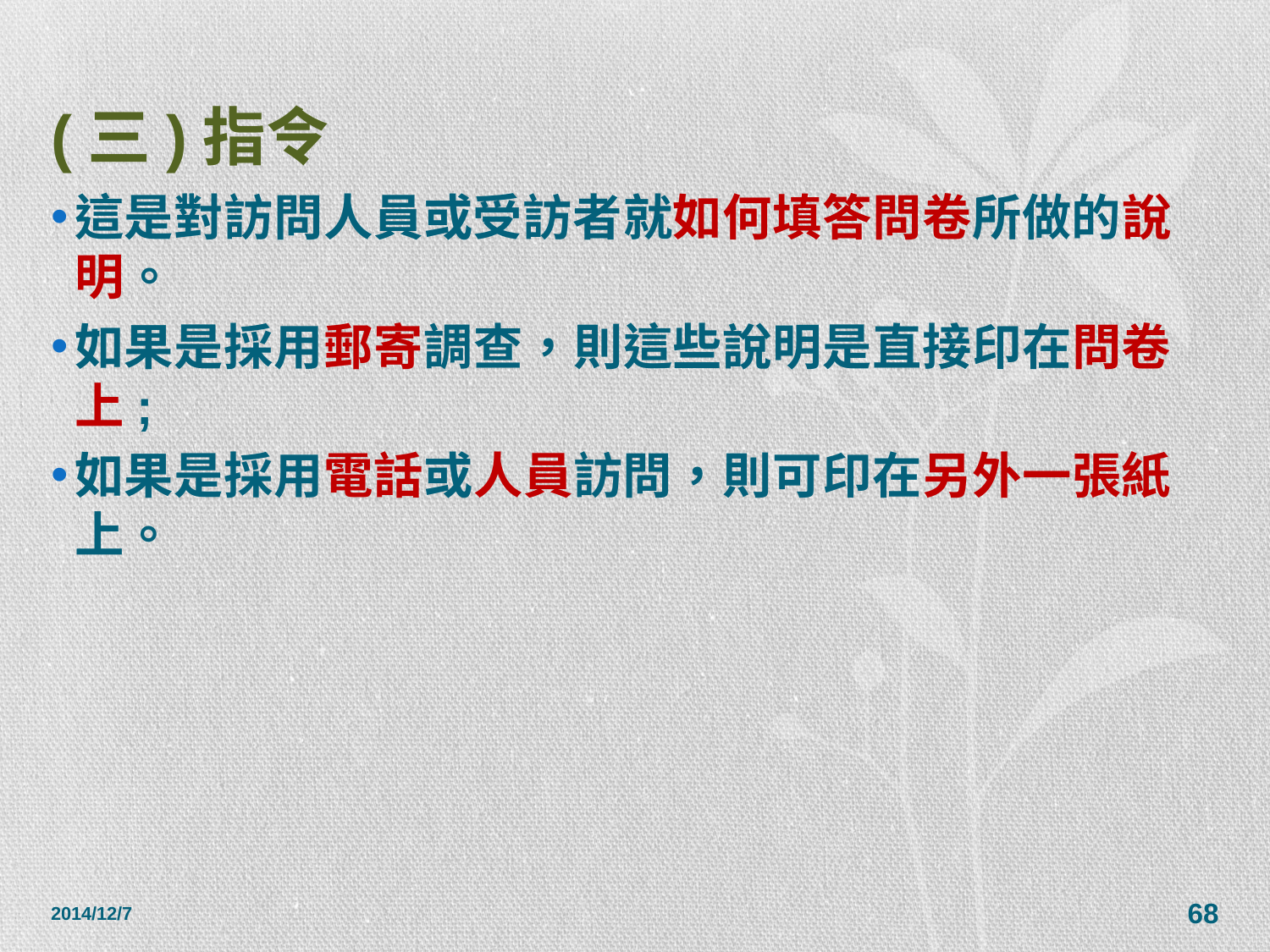

# (三)指令
這是對訪問人員或受訪者就如何填答問卷所做的說明。
如果是採用郵寄調查，則這些說明是直接印在問卷上;
如果是採用電話或人員訪問，則可印在另外一張紙上。

2014/12/7
68